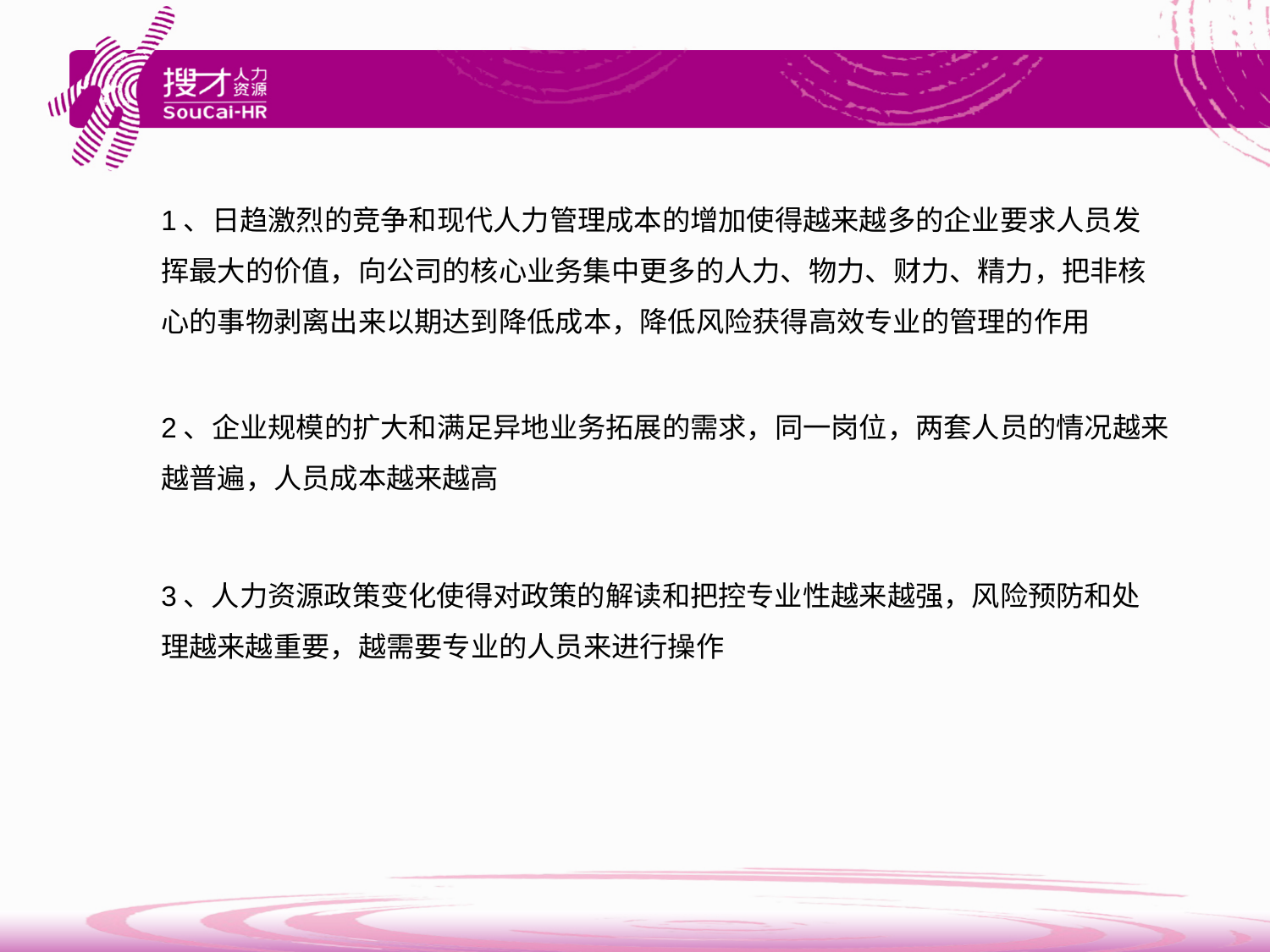

1、日趋激烈的竞争和现代人力管理成本的增加使得越来越多的企业要求人员发挥最大的价值，向公司的核心业务集中更多的人力、物力、财力、精力，把非核心的事物剥离出来以期达到降低成本，降低风险获得高效专业的管理的作用
2、企业规模的扩大和满足异地业务拓展的需求，同一岗位，两套人员的情况越来越普遍，人员成本越来越高
3、人力资源政策变化使得对政策的解读和把控专业性越来越强，风险预防和处理越来越重要，越需要专业的人员来进行操作